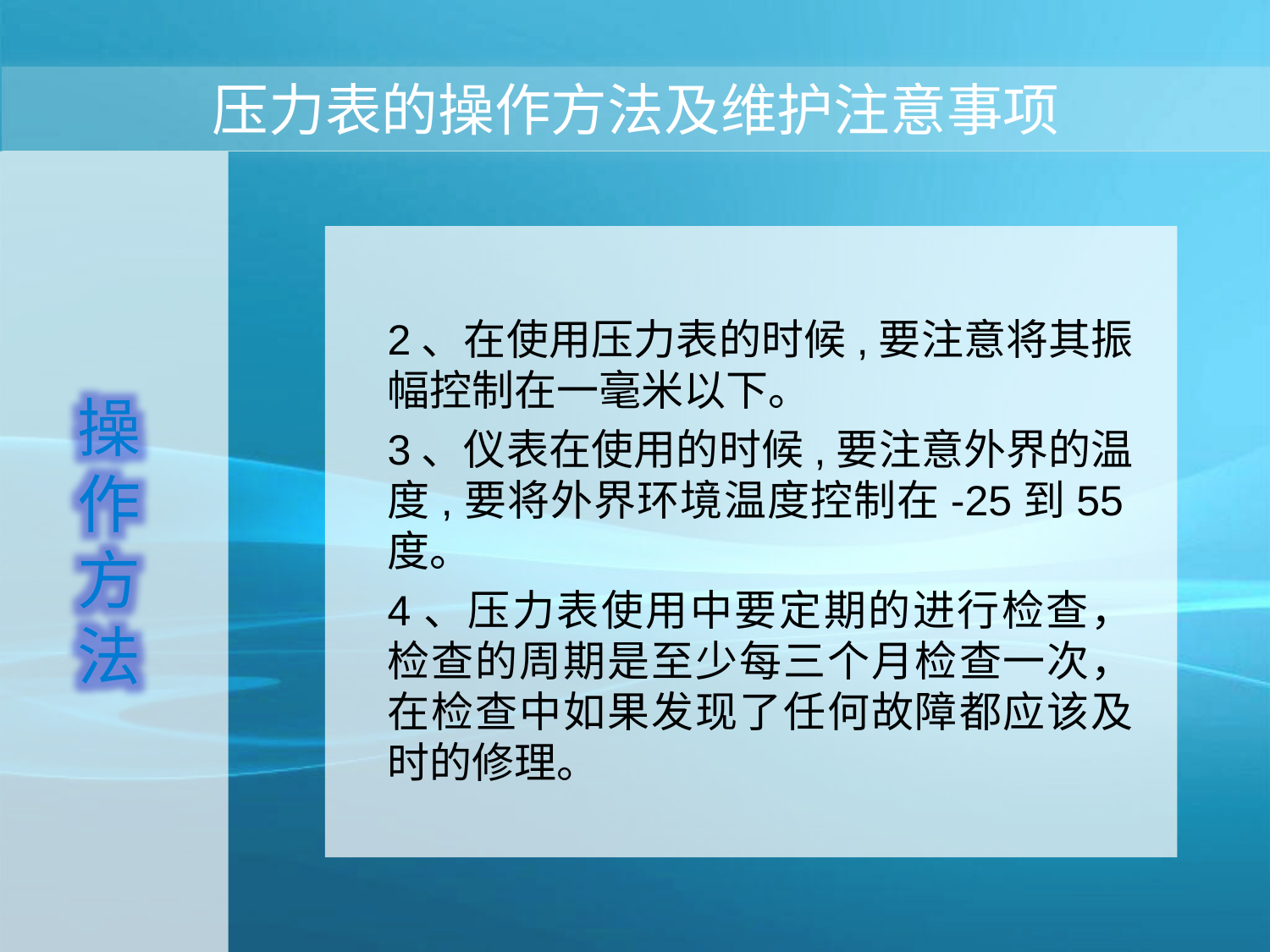

# 压力表的操作方法及维护注意事项

2、在使用压力表的时候,要注意将其振幅控制在一毫米以下。
3、仪表在使用的时候,要注意外界的温度,要将外界环境温度控制在-25到55度。
4、压力表使用中要定期的进行检查，检查的周期是至少每三个月检查一次，在检查中如果发现了任何故障都应该及时的修理。
操作方法